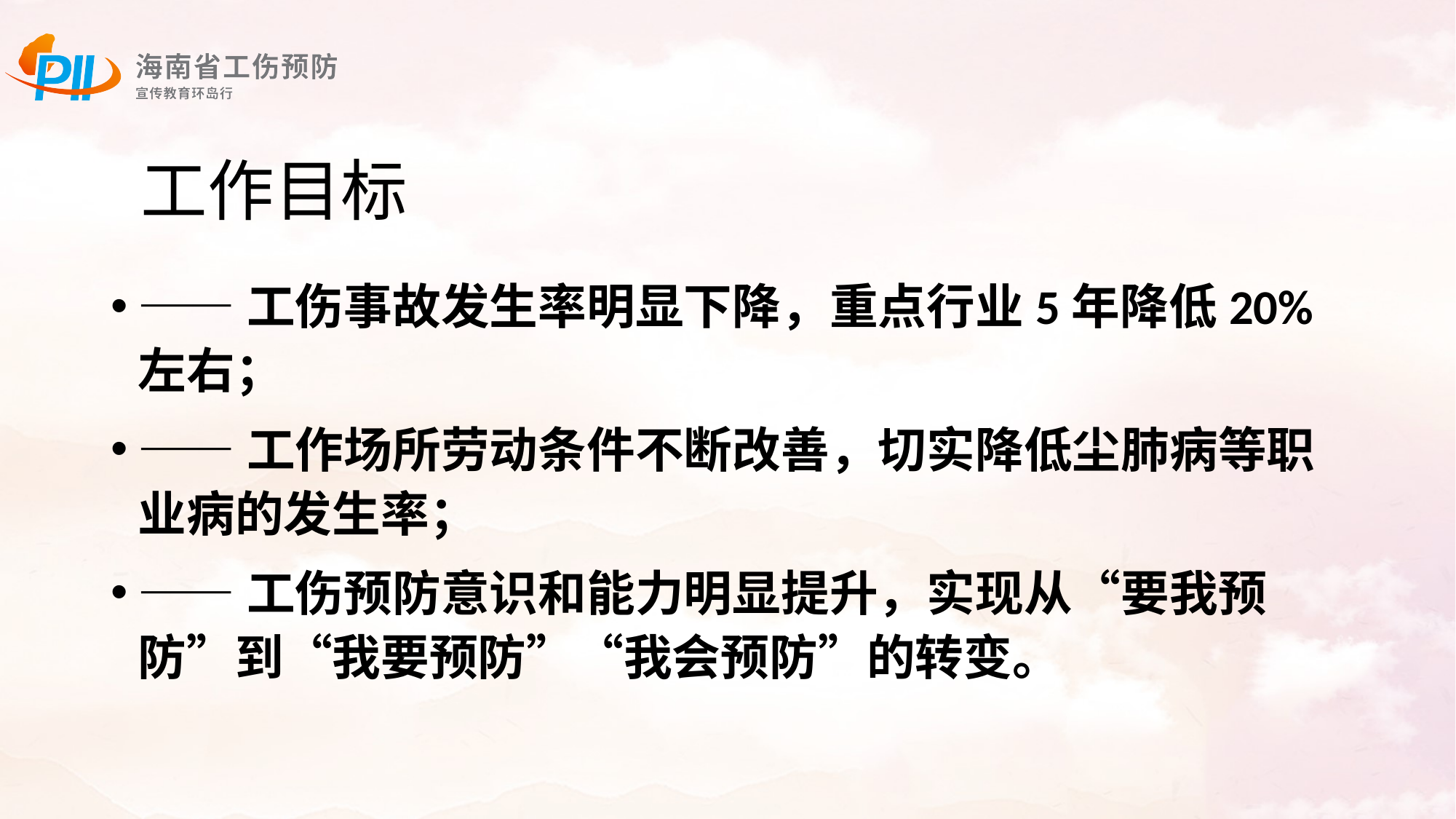

# 工作目标
——工伤事故发生率明显下降，重点行业5年降低20%左右；
——工作场所劳动条件不断改善，切实降低尘肺病等职业病的发生率；
——工伤预防意识和能力明显提升，实现从“要我预防”到“我要预防”“我会预防”的转变。